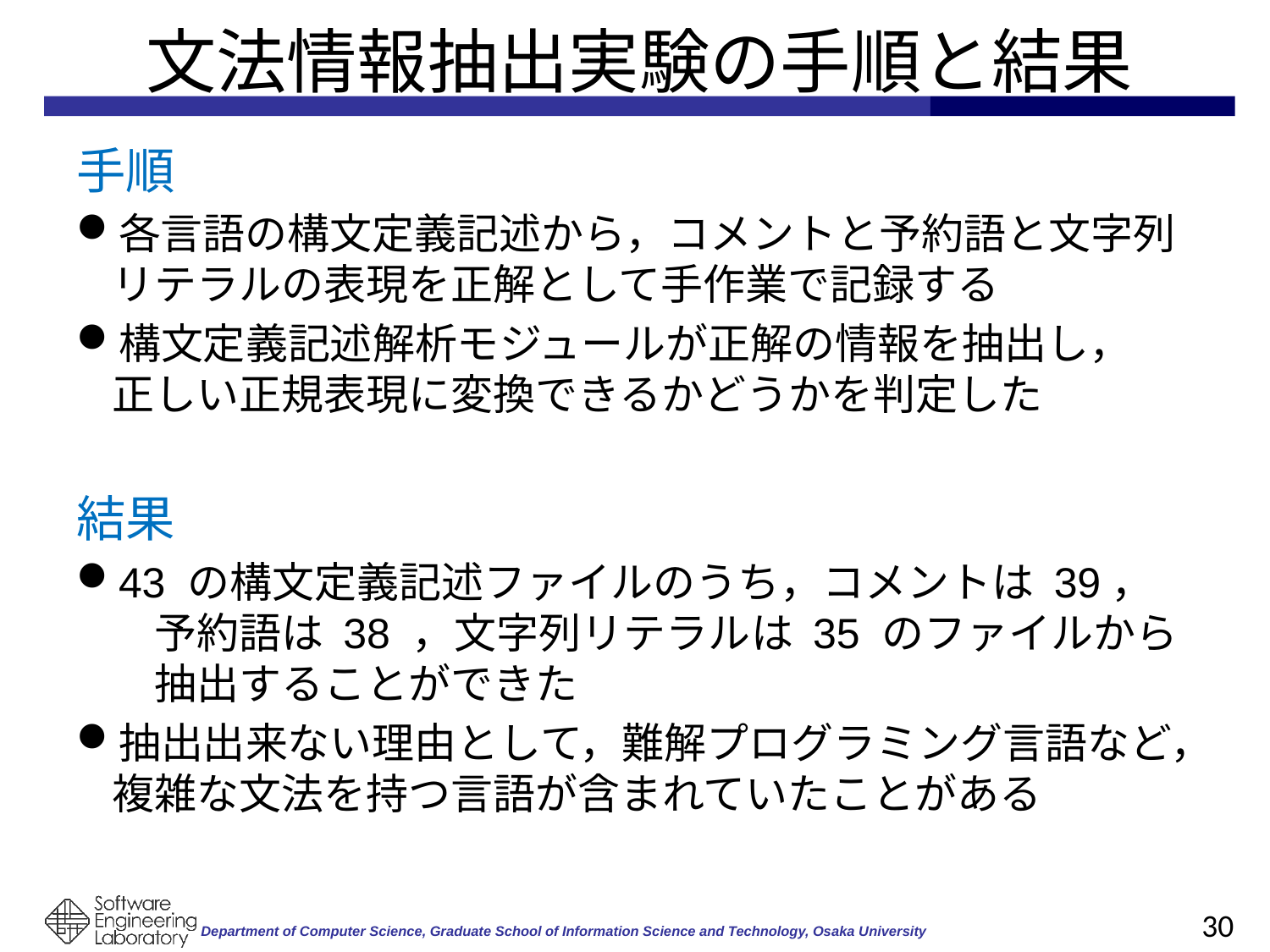

# 文法情報抽出実験の手順と結果
手順
各言語の構文定義記述から，コメントと予約語と文字列リテラルの表現を正解として手作業で記録する
構文定義記述解析モジュールが正解の情報を抽出し，　正しい正規表現に変換できるかどうかを判定した

結果
43 の構文定義記述ファイルのうち，コメントは 39，　予約語は 38 ，文字列リテラルは 35 のファイルから　抽出することができた
抽出出来ない理由として，難解プログラミング言語など，複雑な文法を持つ言語が含まれていたことがある
30